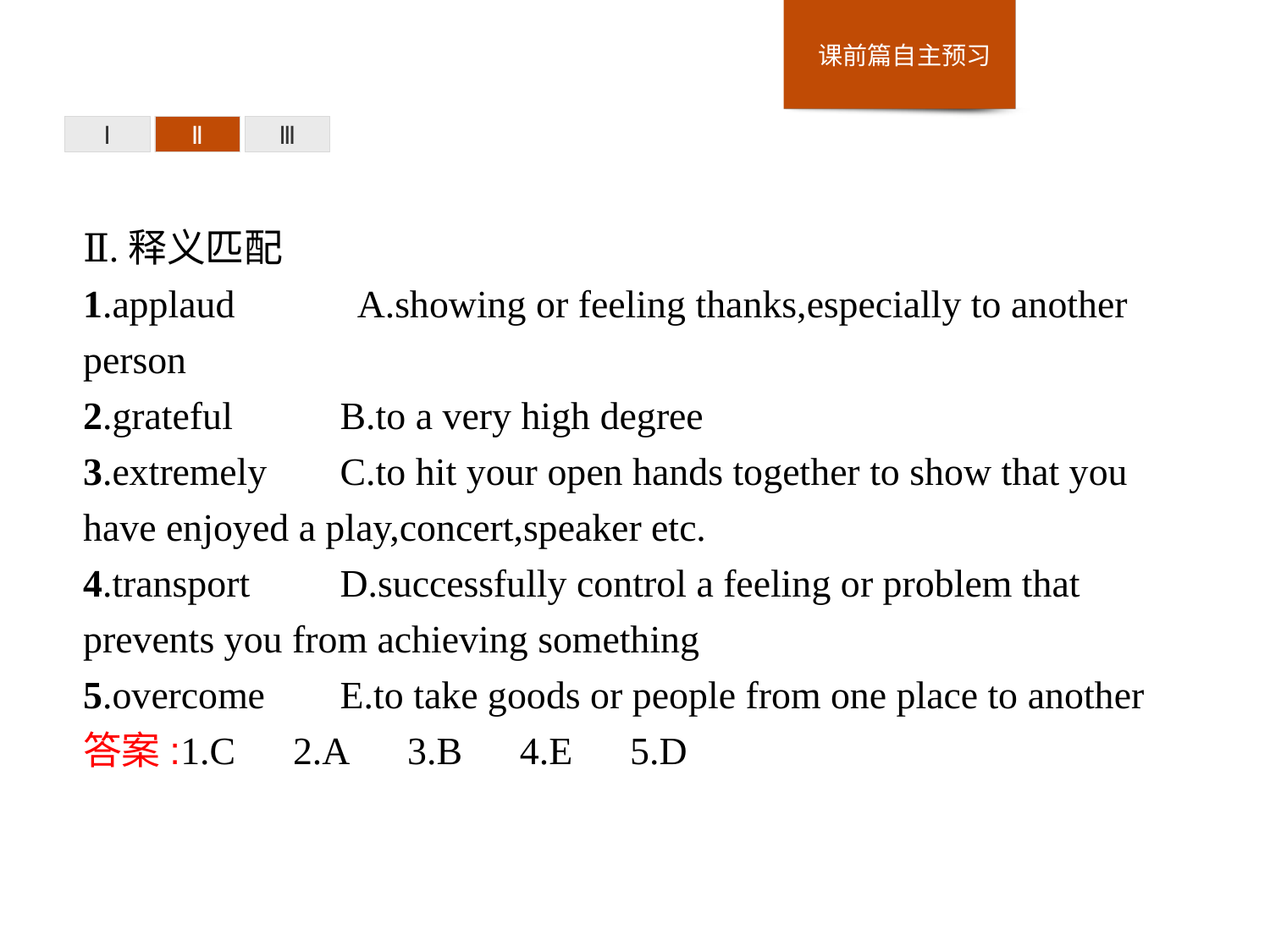

Ⅰ
Ⅱ
Ⅲ
Ⅱ.释义匹配
1.applaud　　   A.showing or feeling thanks,especially to another person
2.grateful	B.to a very high degree
3.extremely	C.to hit your open hands together to show that you have enjoyed a play,concert,speaker etc.
4.transport	D.successfully control a feeling or problem that prevents you from achieving something
5.overcome	E.to take goods or people from one place to another
答案:1.C　2.A　3.B　4.E　5.D